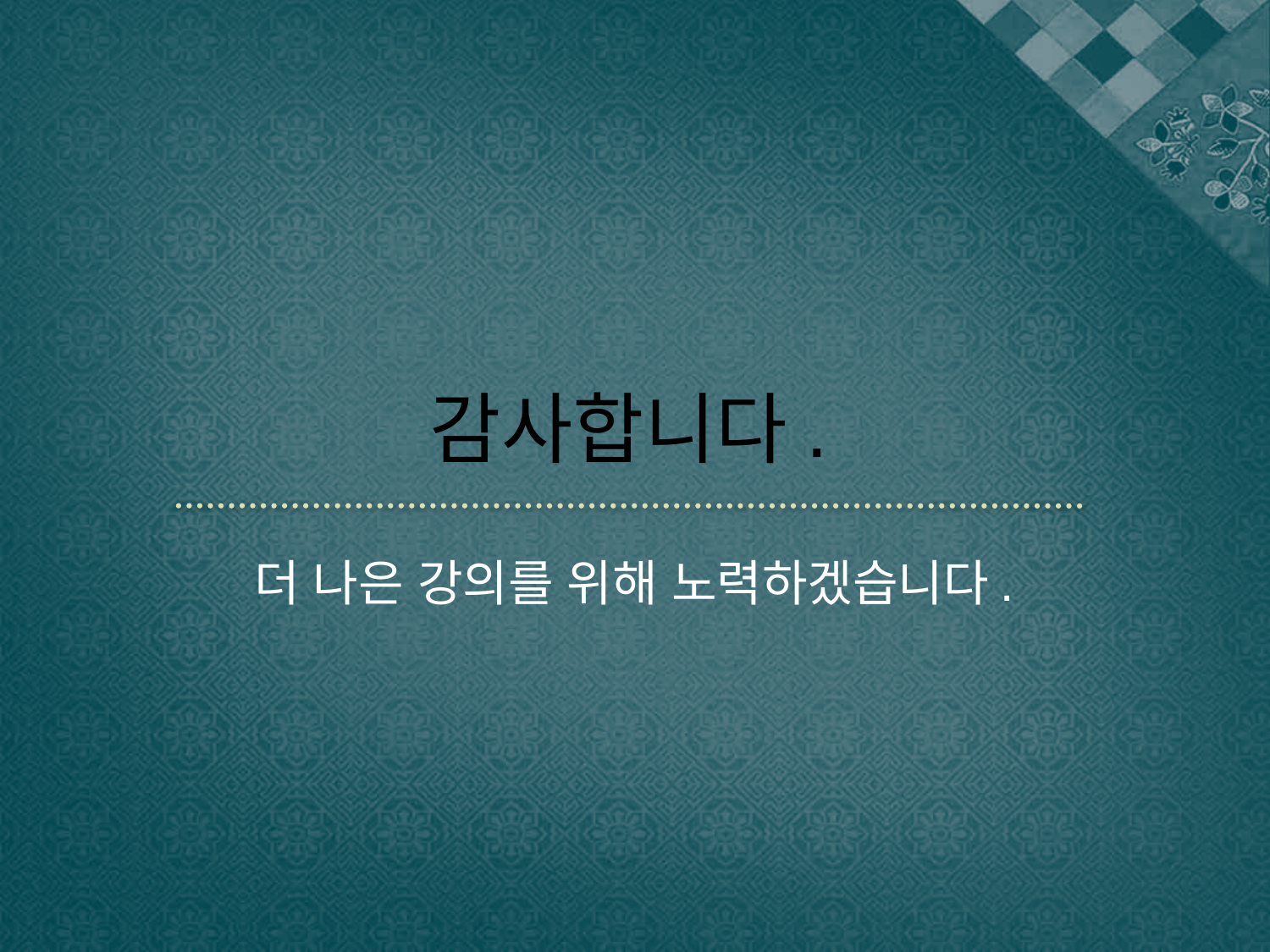

# 감사합니다.
더 나은 강의를 위해 노력하겠습니다.